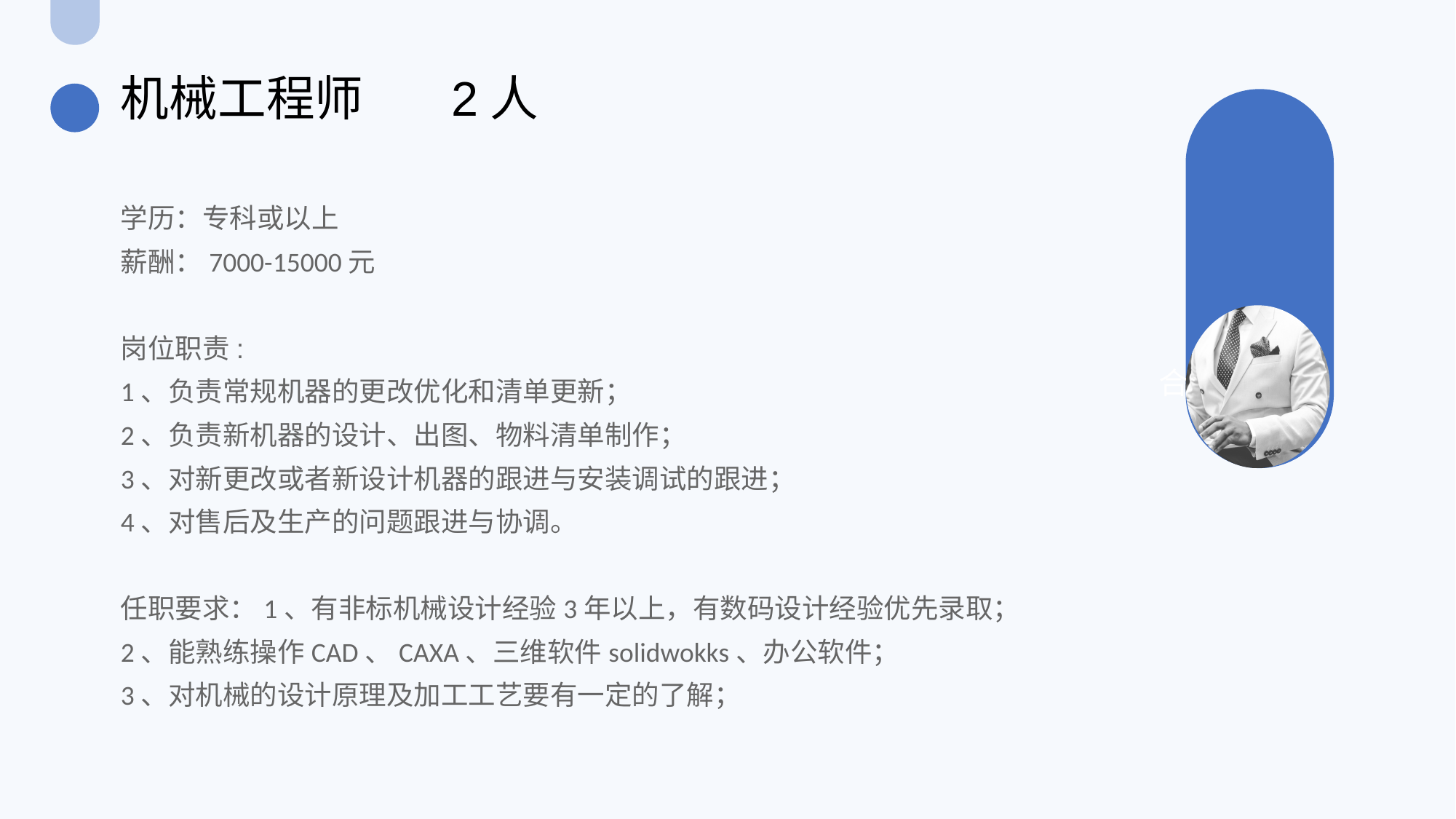

机械工程师       2人

学历：专科或以上
薪酬：7000-15000元

岗位职责:
1、负责常规机器的更改优化和清单更新；
2、负责新机器的设计、出图、物料清单制作；
3、对新更改或者新设计机器的跟进与安装调试的跟进；
4、对售后及生产的问题跟进与协调。

任职要求：1、有非标机械设计经验3年以上，有数码设计经验优先录取；
2、能熟练操作CAD、CAXA、三维软件solidwokks、办公软件；
3、对机械的设计原理及加工工艺要有一定的了解；

合作伙伴